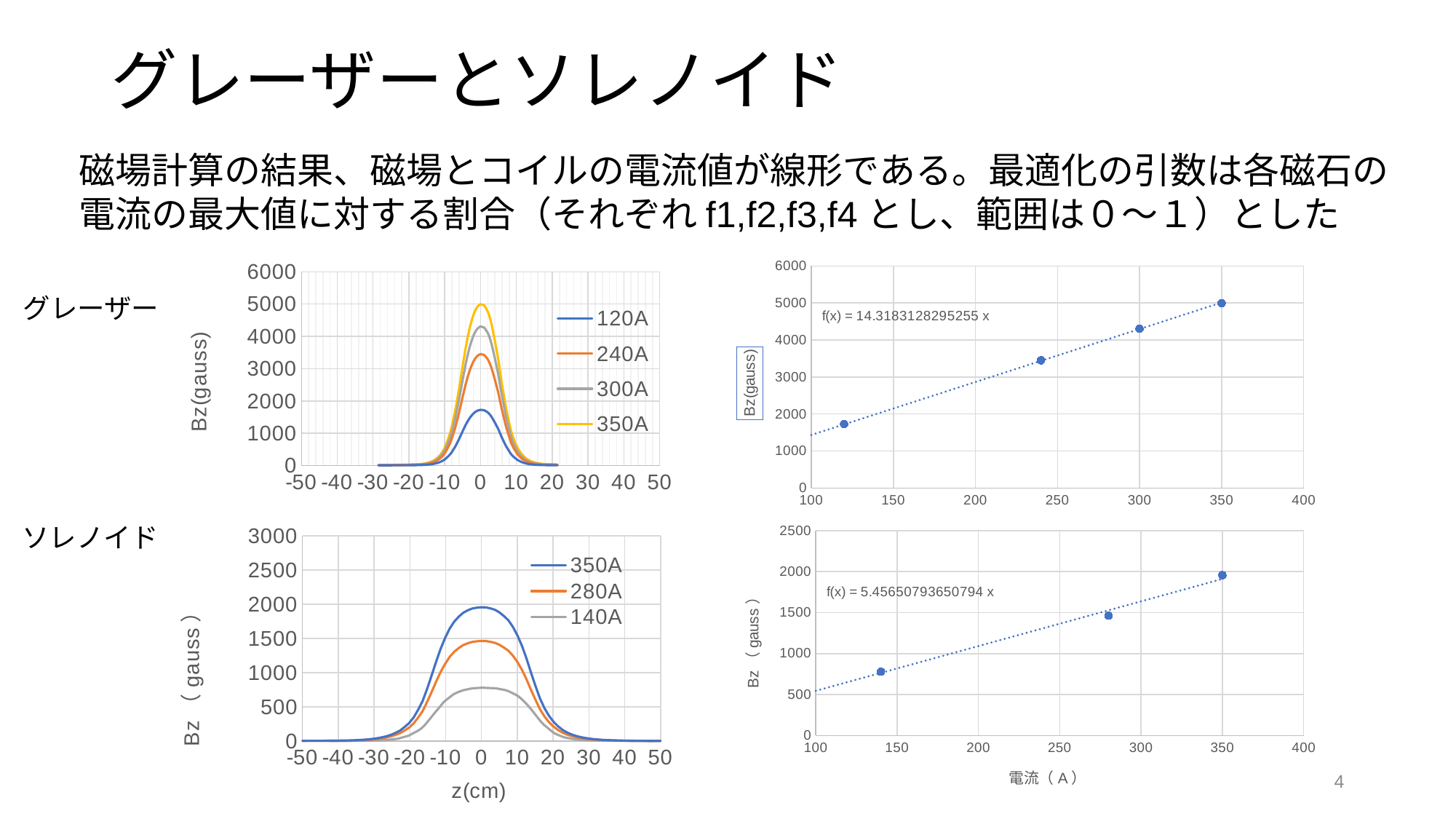

# グレーザーとソレノイド
磁場計算の結果、磁場とコイルの電流値が線形である。最適化の引数は各磁石の電流の最大値に対する割合（それぞれf1,f2,f3,f4とし、範囲は０〜１）とした

### Chart

| Category |  |
|---|---|

### Chart

| Category |  |  |  |  |
|---|---|---|---|---|
グレーザー

### Chart

| Category | 350A | 280A |  |
|---|---|---|---|
 ソレノイド

### Chart

| Category |  |
|---|---|
4